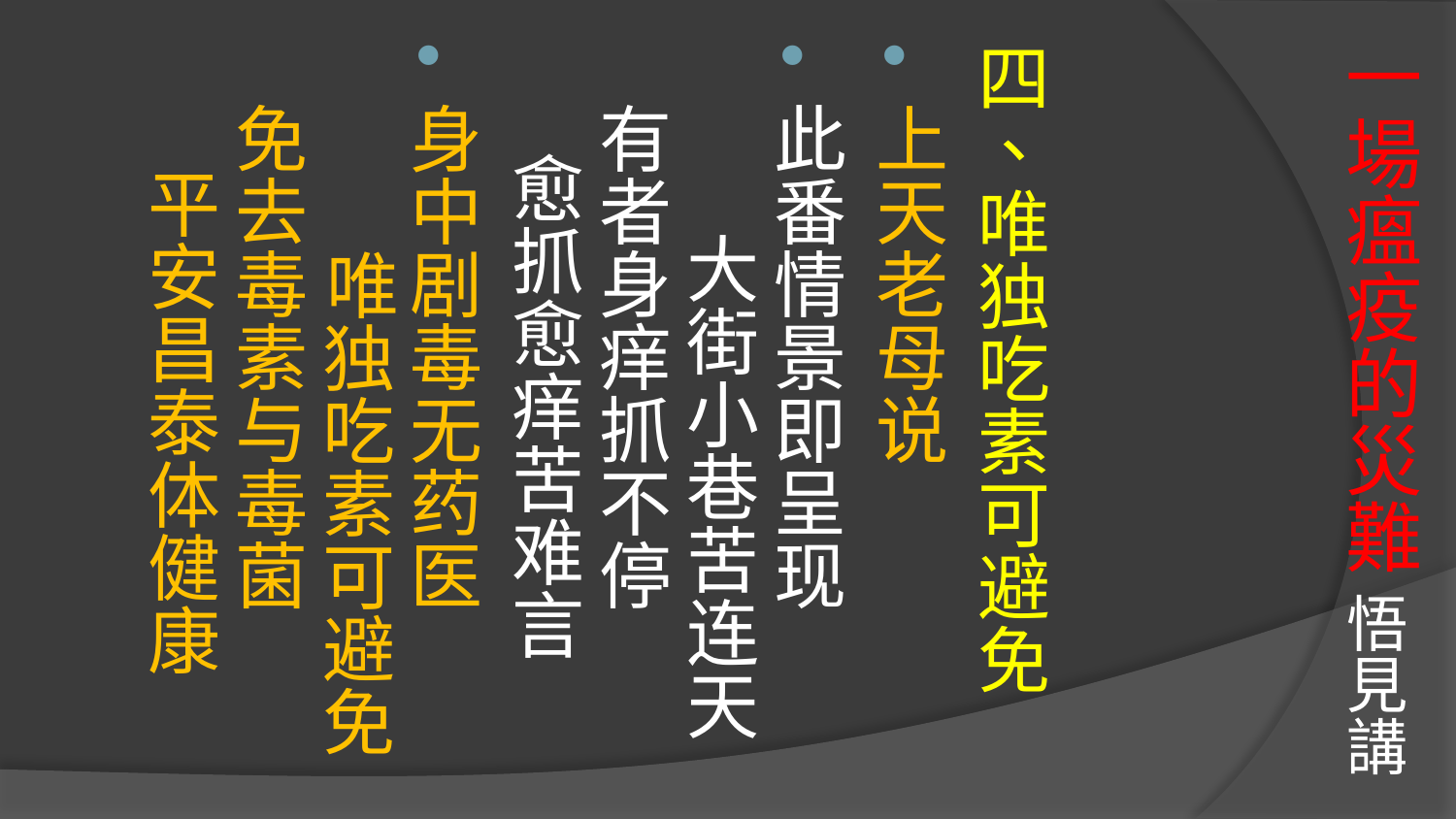

四、唯独吃素可避免
上天老母说
此番情景即呈现                   大街小巷苦连天
有者身痒抓不停              愈抓愈痒苦难言
身中剧毒无药医                    唯独吃素可避免
免去毒素与毒菌               平安昌泰体健康

# 一場瘟疫的災難 悟見講